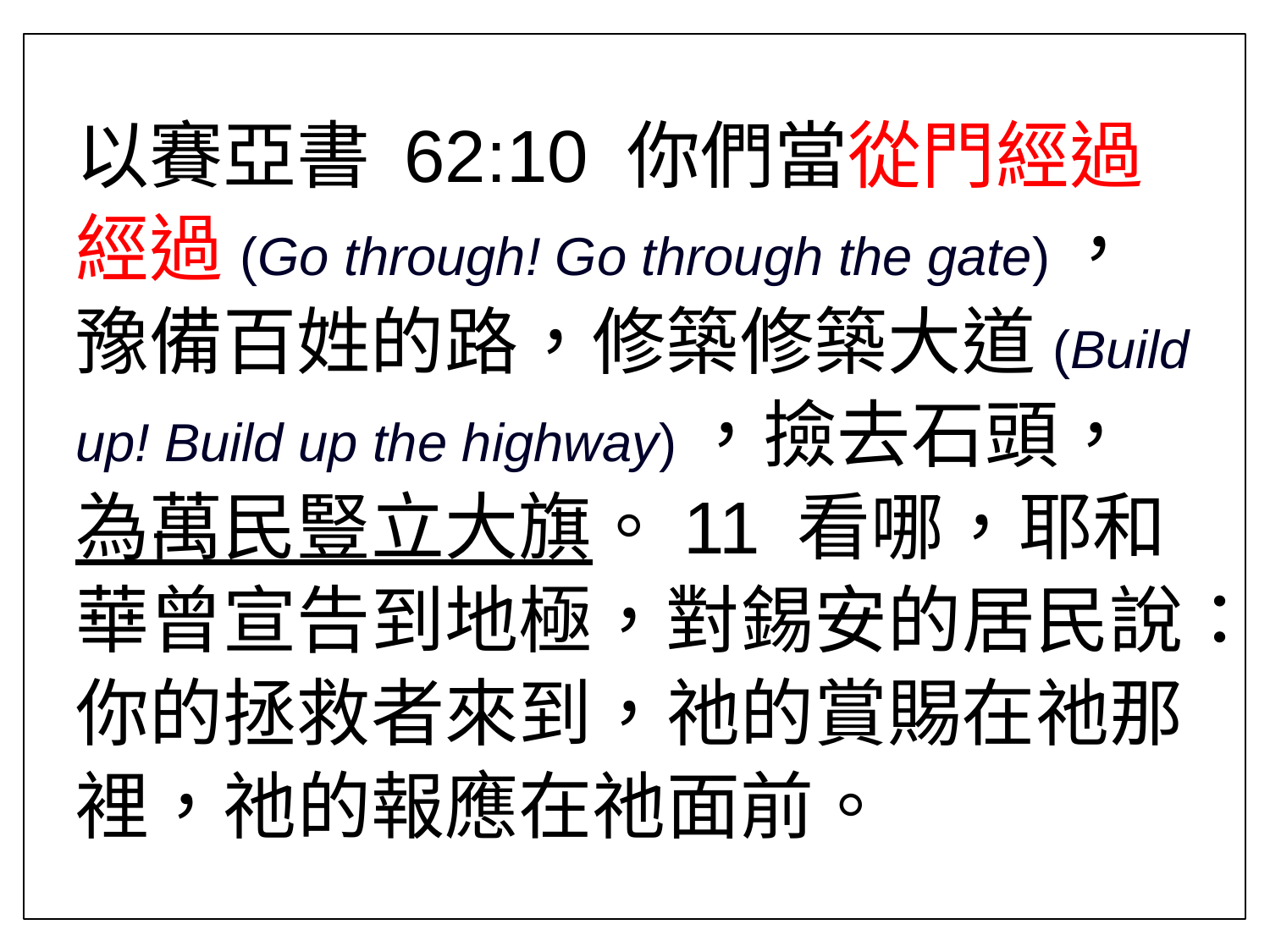

以賽亞書 62:10 你們當從門經過經過(Go through! Go through the gate)，豫備百姓的路，修築修築大道(Build up! Build up the highway)，撿去石頭，為萬民豎立大旗。11 看哪，耶和華曾宣告到地極，對錫安的居民說：你的拯救者來到，祂的賞賜在祂那裡，祂的報應在祂面前。